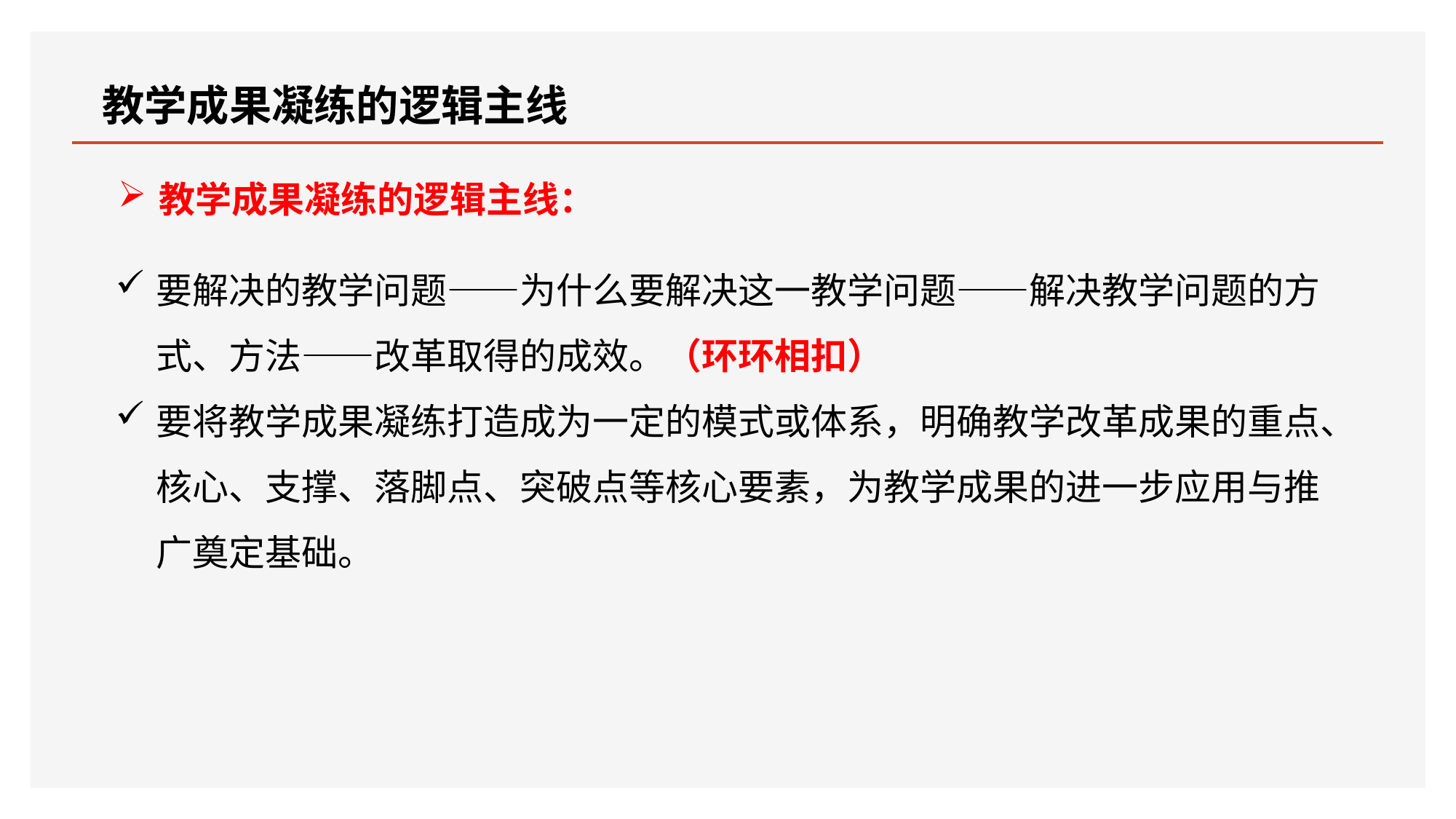

教学成果凝练的逻辑主线
教学成果凝练的逻辑主线：
要解决的教学问题——为什么要解决这一教学问题——解决教学问题的方式、方法——改革取得的成效。（环环相扣）
要将教学成果凝练打造成为一定的模式或体系，明确教学改革成果的重点、核心、支撑、落脚点、突破点等核心要素，为教学成果的进一步应用与推广奠定基础。